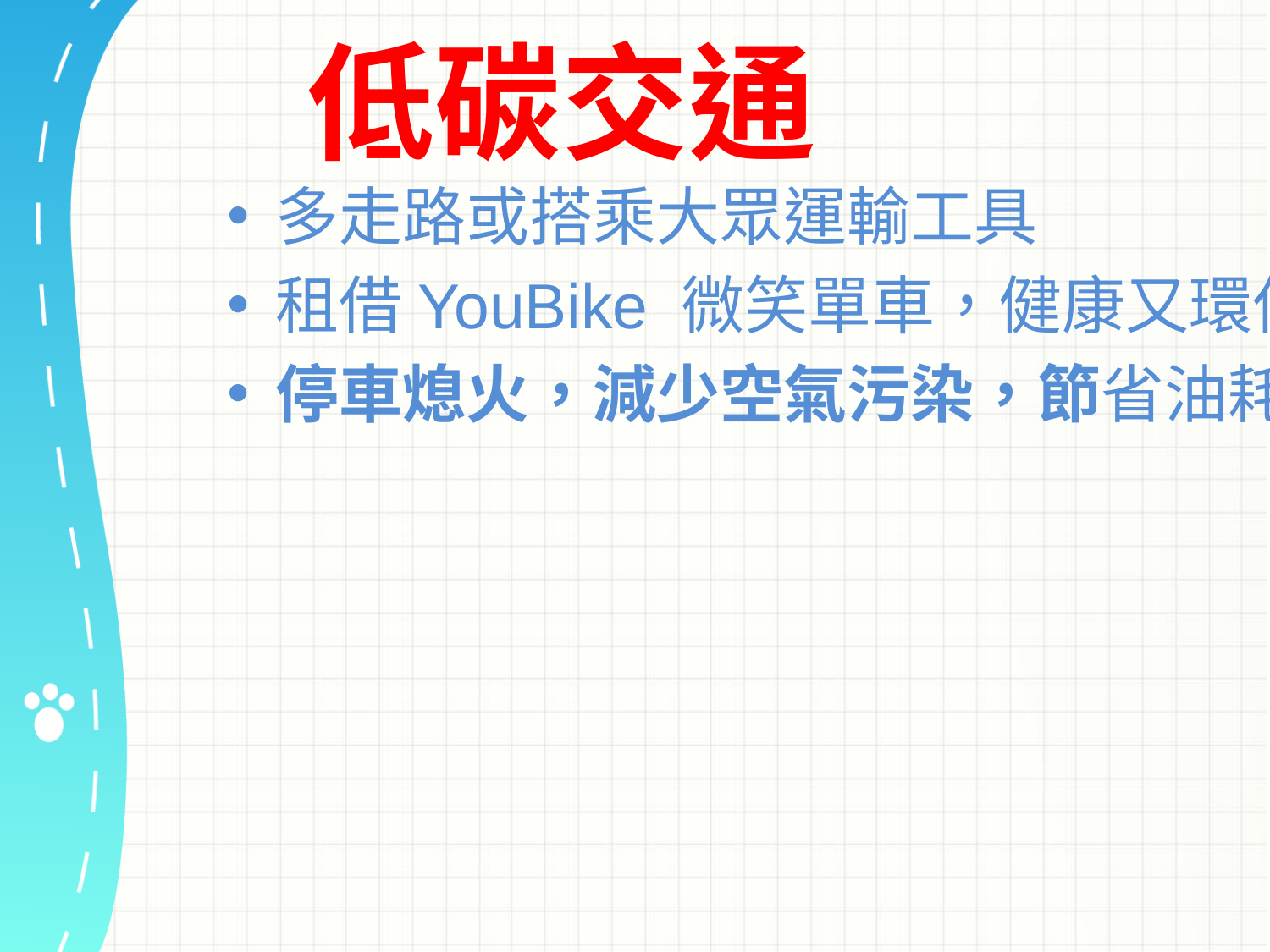

# 低碳交通
多走路或搭乘大眾運輸工具
租借YouBike 微笑單車，健康又環保
停車熄火，減少空氣污染，節省油耗